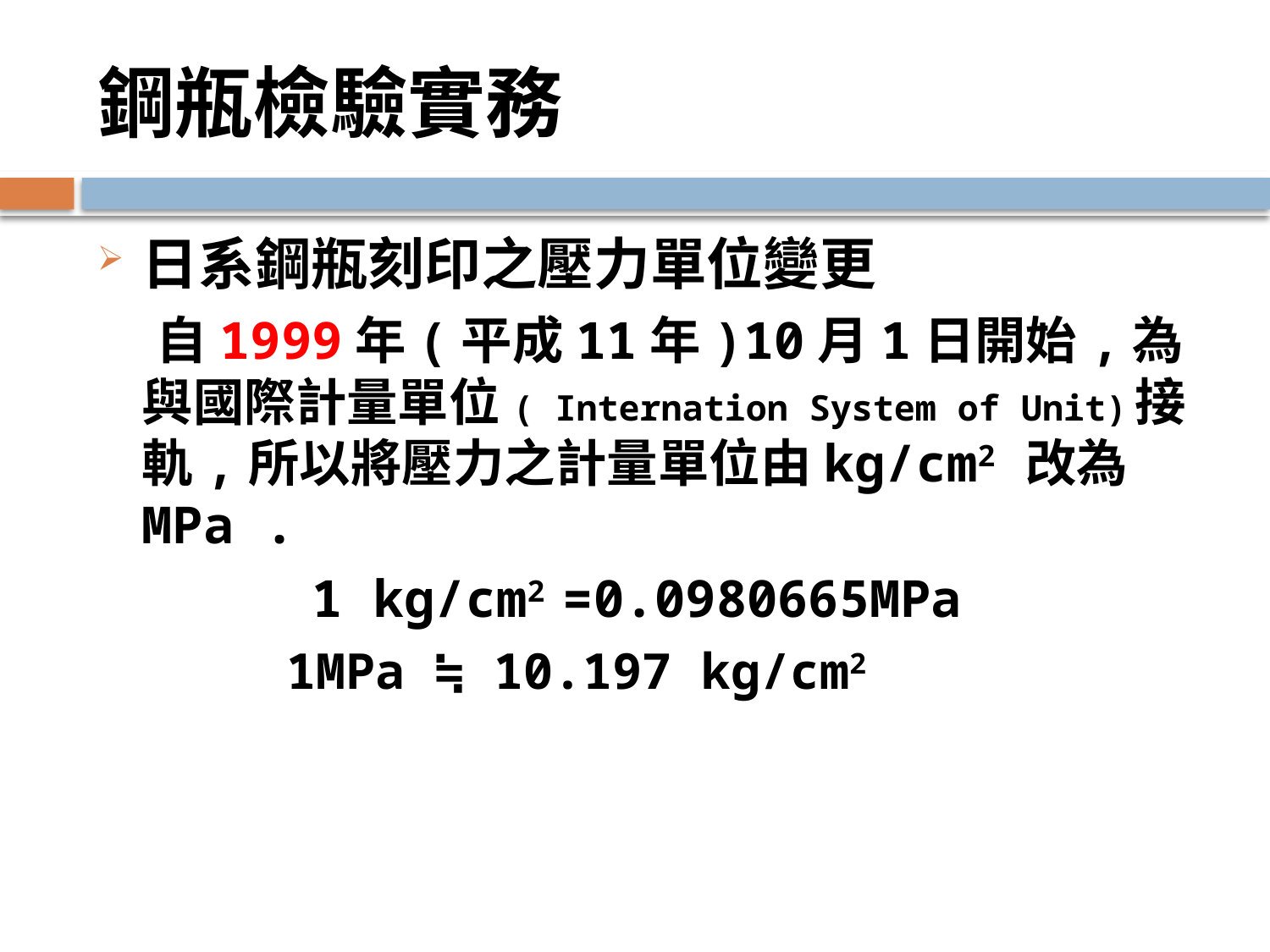

# 鋼瓶檢驗實務
日系鋼瓶刻印之壓力單位變更
    自1999年(平成11年)10月1日開始,為與國際計量單位( Internation System of Unit)接軌,所以將壓力之計量單位由kg/cm2 改為MPa .
       1 kg/cm2 =0.0980665MPa
           1MPa ≒ 10.197 kg/cm2